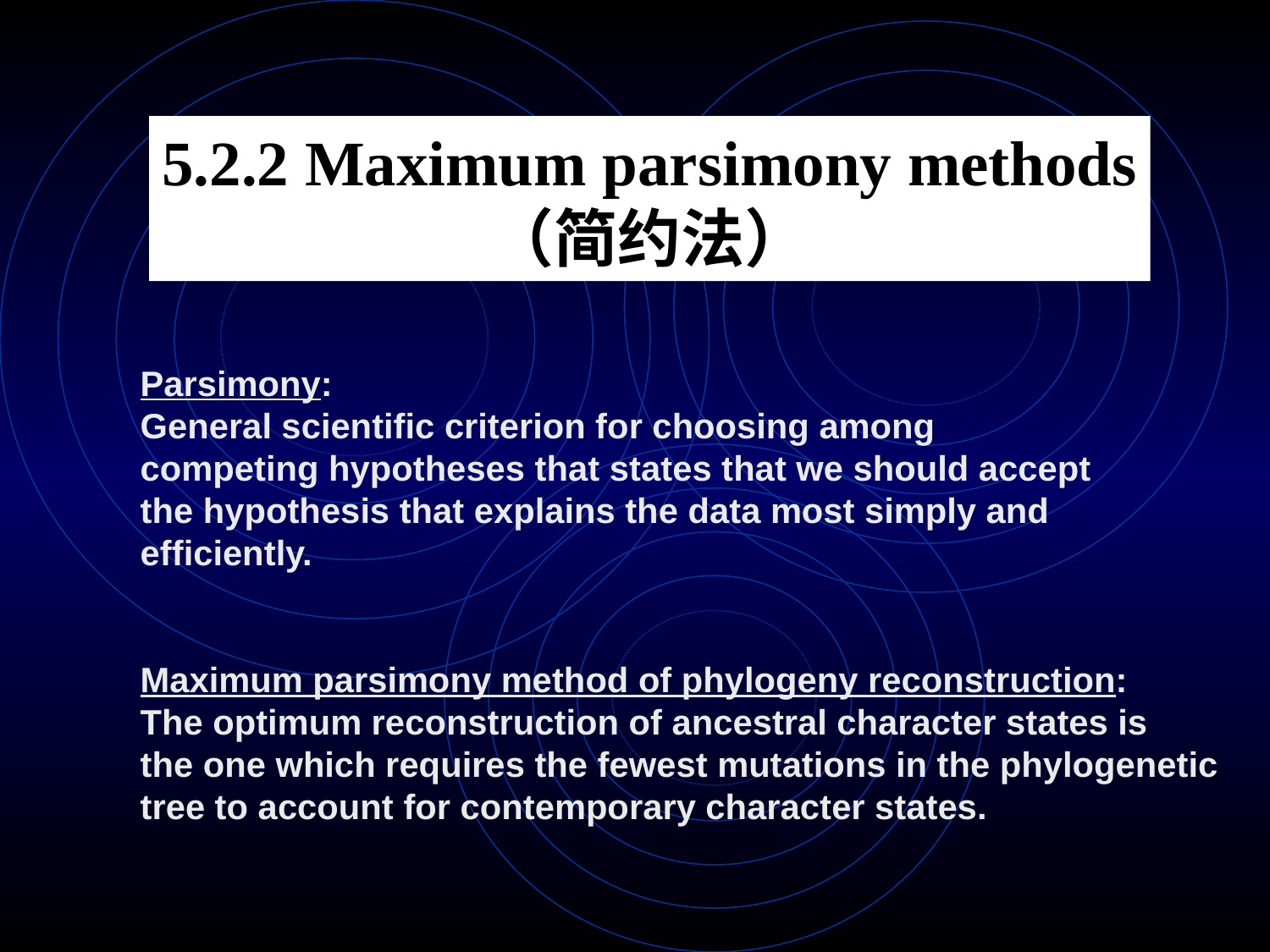

5.2.2 Maximum parsimony methods
（简约法）
Parsimony:
General scientific criterion for choosing among
competing hypotheses that states that we should accept
the hypothesis that explains the data most simply and
efficiently.

Maximum parsimony method of phylogeny reconstruction:
The optimum reconstruction of ancestral character states is
the one which requires the fewest mutations in the phylogenetic
tree to account for contemporary character states.